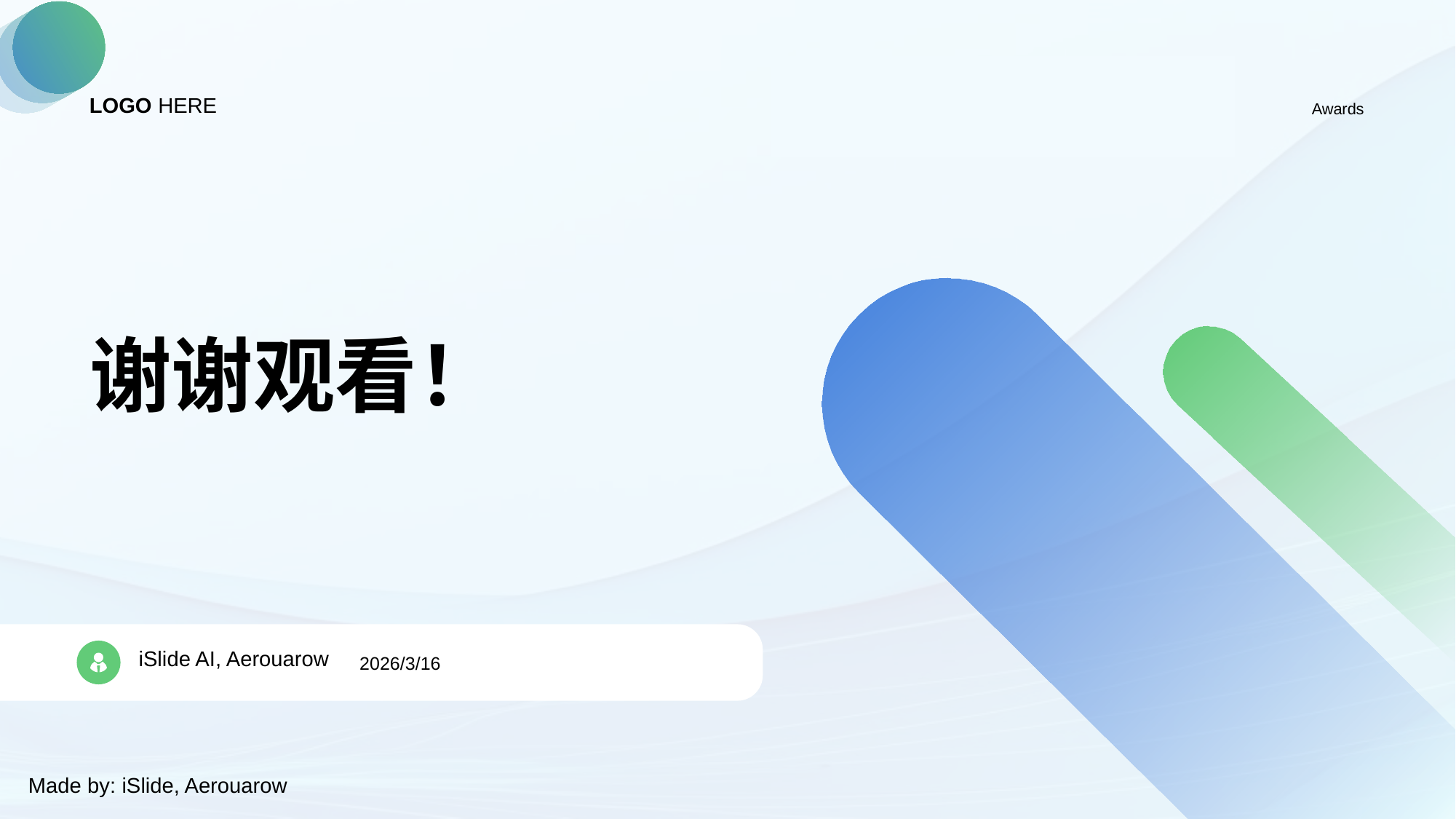

# 谢谢观看！

iSlide AI

iSlide AI, Aerouarow
2026/3/16
Made by: iSlide, Aerouarow